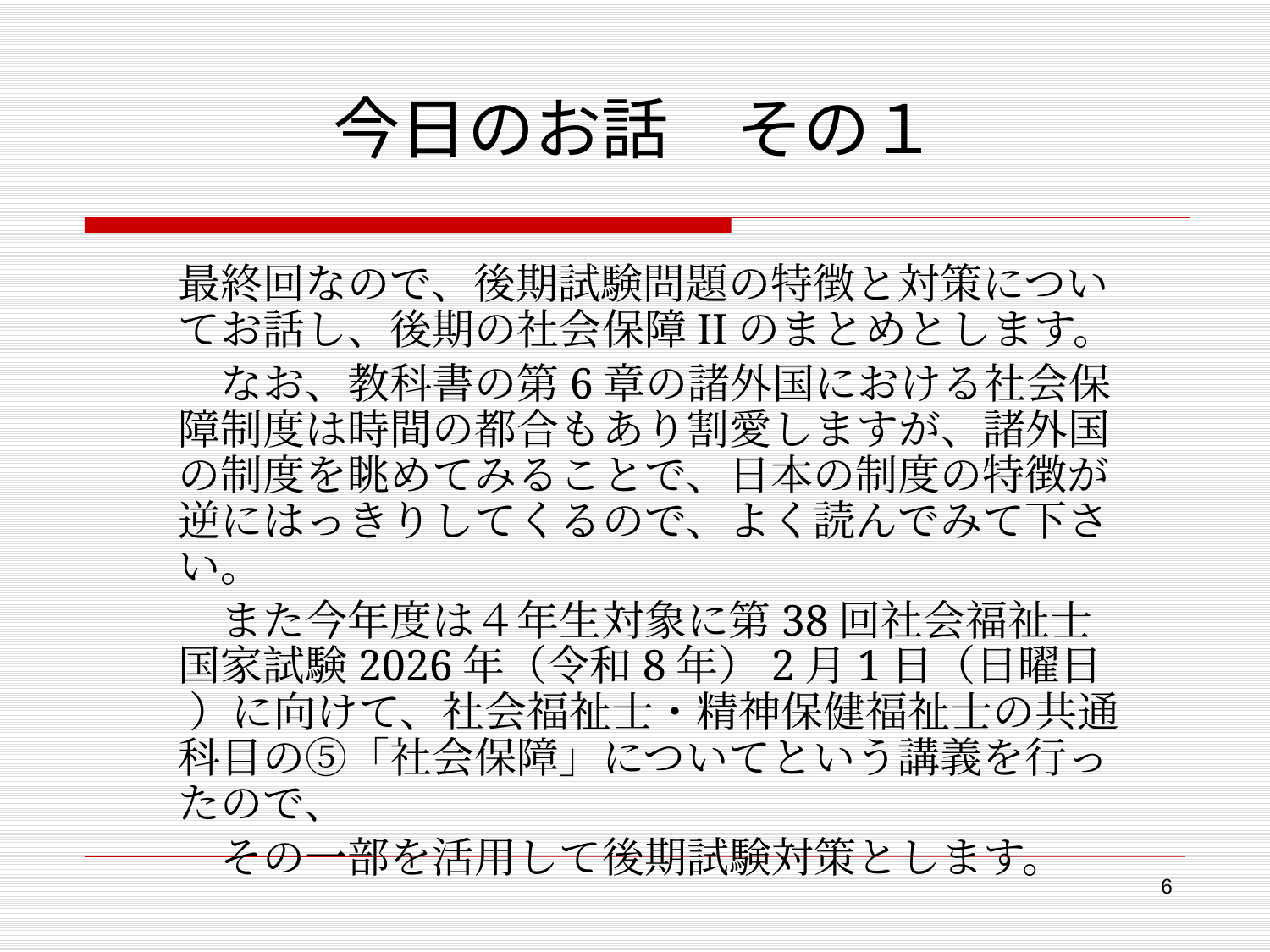

# 今日のお話　その１
最終回なので、後期試験問題の特徴と対策についてお話し、後期の社会保障IIのまとめとします。
　なお、教科書の第6章の諸外国における社会保障制度は時間の都合もあり割愛しますが、諸外国の制度を眺めてみることで、日本の制度の特徴が逆にはっきりしてくるので、よく読んでみて下さい。
　また今年度は４年生対象に第38回社会福祉士国家試験2026年（令和8年）2月1日（日曜日 ）に向けて、社会福祉士・精神保健福祉士の共通科目の⑤「社会保障」についてという講義を行ったので、
　その一部を活用して後期試験対策とします。

6